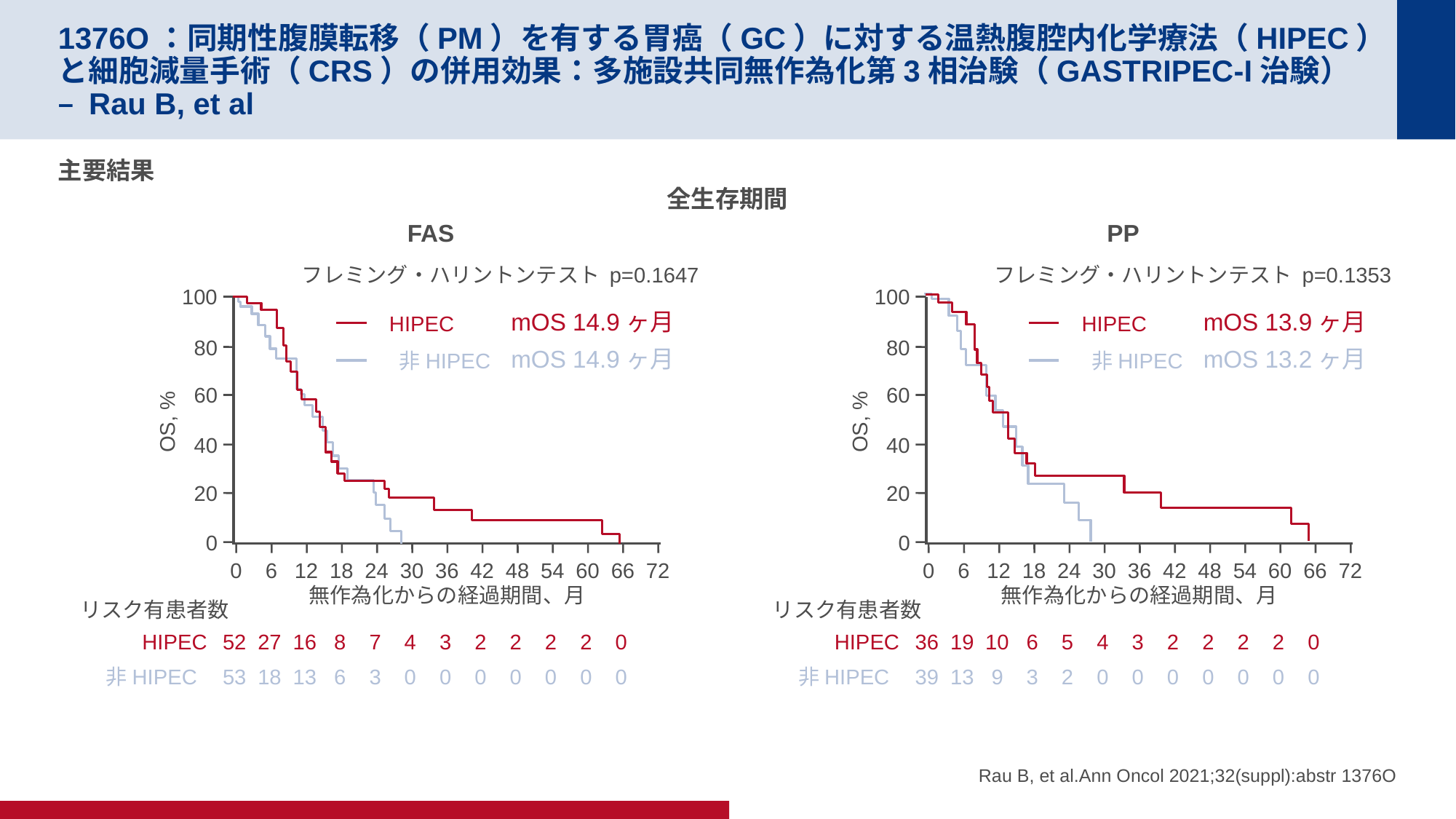

# 1376O：同期性腹膜転移（PM）を有する胃癌（GC）に対する温熱腹腔内化学療法（HIPEC）と細胞減量手術（CRS）の併用効果：多施設共同無作為化第3相治験（GASTRIPEC-I治験） – Rau B, et al
主要結果
全生存期間
FAS
フレミング・ハリントンテスト p=0.1647
100

80

60

OS, %
40

20

0

mOS 14.9ヶ月
HIPEC
mOS 14.9ヶ月
非HIPEC

0
6
12
18
24
30
36
42
48
54
60
66
72
無作為化からの経過期間、月
リスク有患者数
HIPEC
52
27
16
8
7
4
3
2
2
2
2
0
非HIPEC
53
18
13
6
3
0
0
0
0
0
0
0
PP
フレミング・ハリントンテスト p=0.1353
100

80

60

OS, %
40

20

0

mOS 13.9ヶ月
HIPEC
mOS 13.2ヶ月
非HIPEC

0
6
12
18
24
30
36
42
48
54
60
66
72
無作為化からの経過期間、月
リスク有患者数
HIPEC
36
19
10
6
5
4
3
2
2
2
2
0
非HIPEC
39
13
9
3
2
0
0
0
0
0
0
0

Rau B, et al.Ann Oncol 2021;32(suppl):abstr 1376O